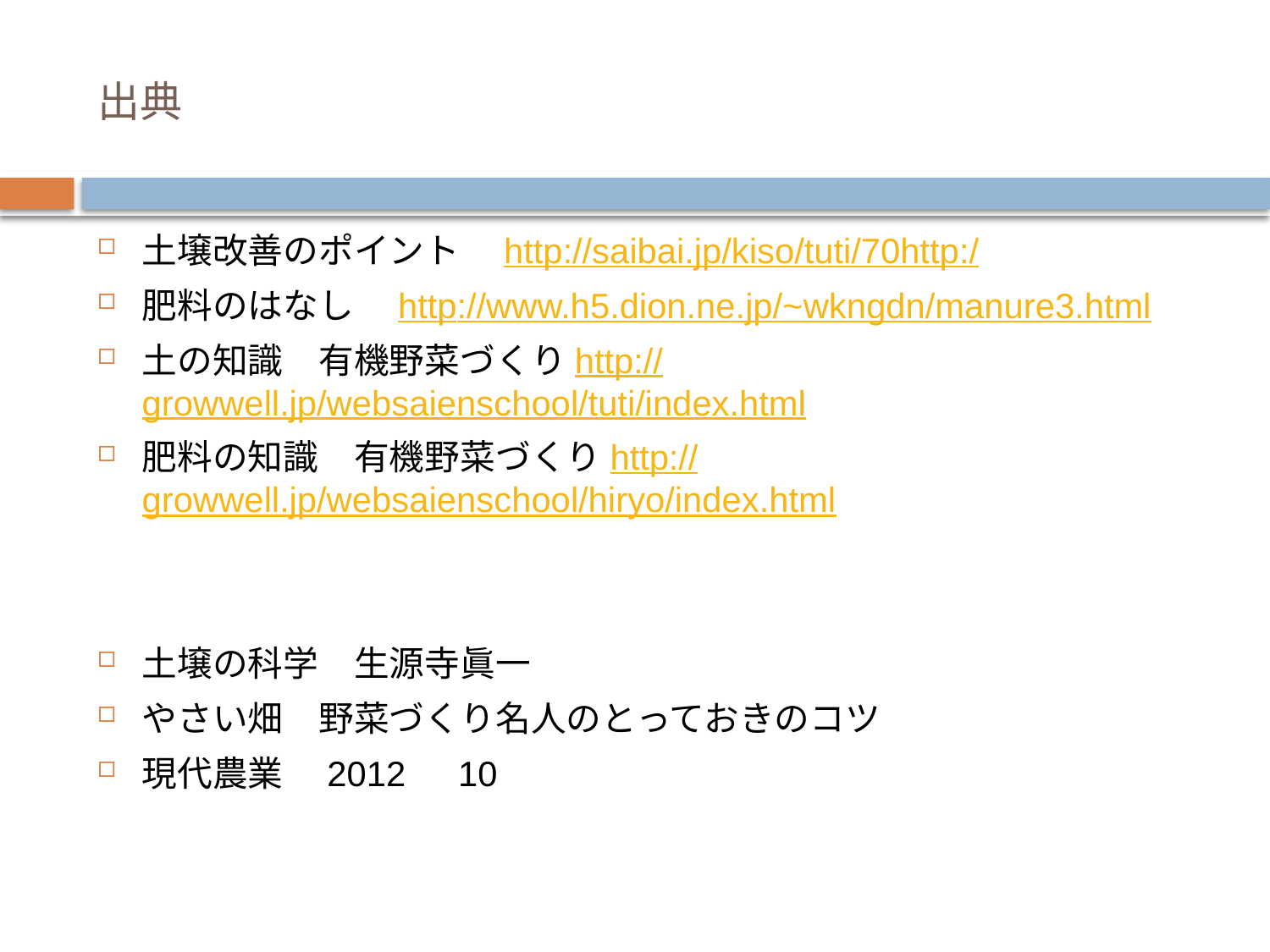

# 出典
土壌改善のポイント　http://saibai.jp/kiso/tuti/70http:/
肥料のはなし　http://www.h5.dion.ne.jp/~wkngdn/manure3.html
土の知識　有機野菜づくりhttp://growwell.jp/websaienschool/tuti/index.html
肥料の知識　有機野菜づくりhttp://growwell.jp/websaienschool/hiryo/index.html

土壌の科学　生源寺眞一
やさい畑　野菜づくり名人のとっておきのコツ
現代農業　2012　10